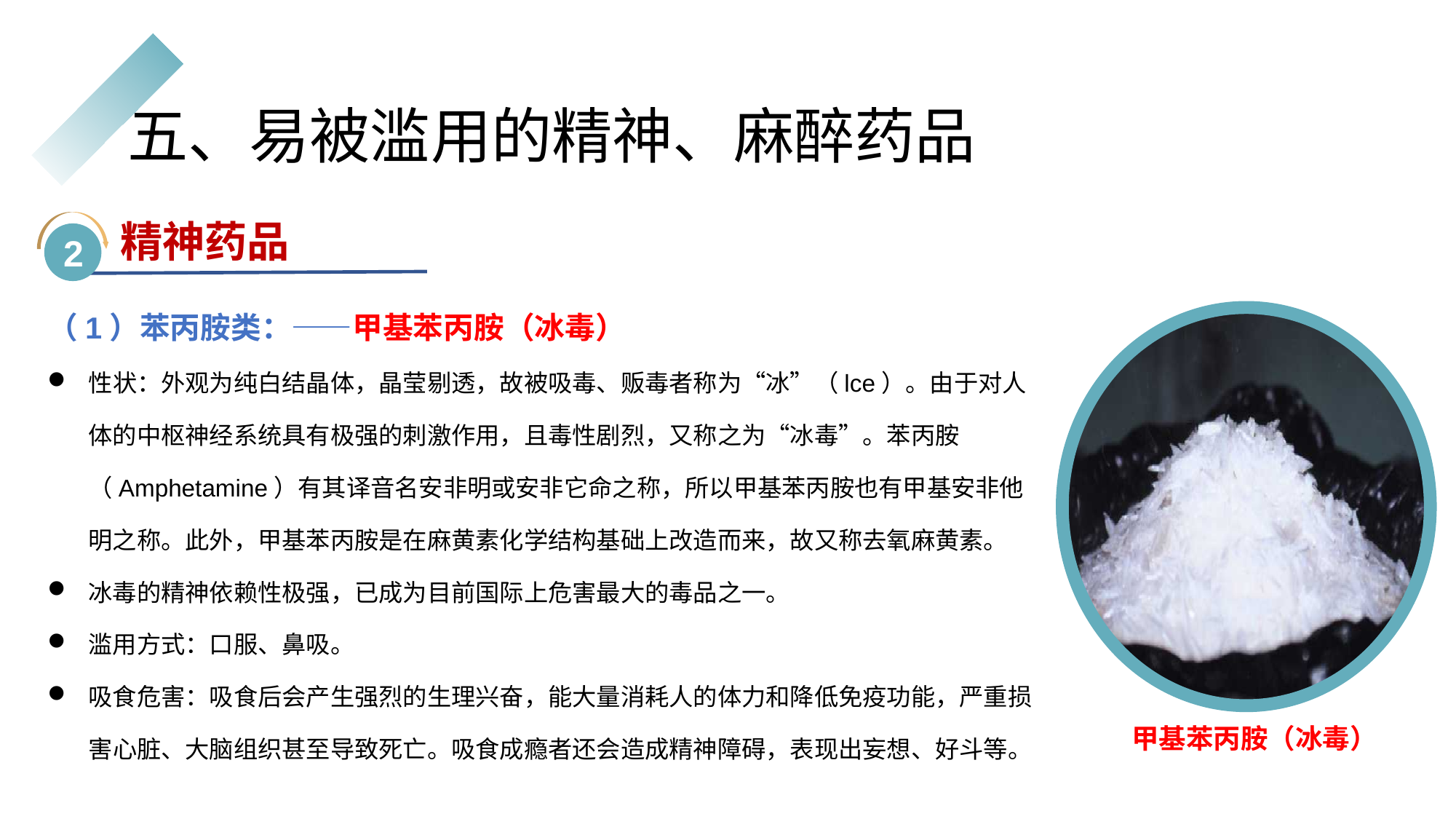

# 五、易被滥用的精神、麻醉药品

精神药品

2
（1）苯丙胺类：——甲基苯丙胺（冰毒）
性状：外观为纯白结晶体，晶莹剔透，故被吸毒、贩毒者称为“冰”（lce）。由于对人体的中枢神经系统具有极强的刺激作用，且毒性剧烈，又称之为“冰毒”。苯丙胺（Amphetamine）有其译音名安非明或安非它命之称，所以甲基苯丙胺也有甲基安非他明之称。此外，甲基苯丙胺是在麻黄素化学结构基础上改造而来，故又称去氧麻黄素。
冰毒的精神依赖性极强，已成为目前国际上危害最大的毒品之一。
滥用方式：口服、鼻吸。
吸食危害：吸食后会产生强烈的生理兴奋，能大量消耗人的体力和降低免疫功能，严重损害心脏、大脑组织甚至导致死亡。吸食成瘾者还会造成精神障碍，表现出妄想、好斗等。

甲基苯丙胺（冰毒）